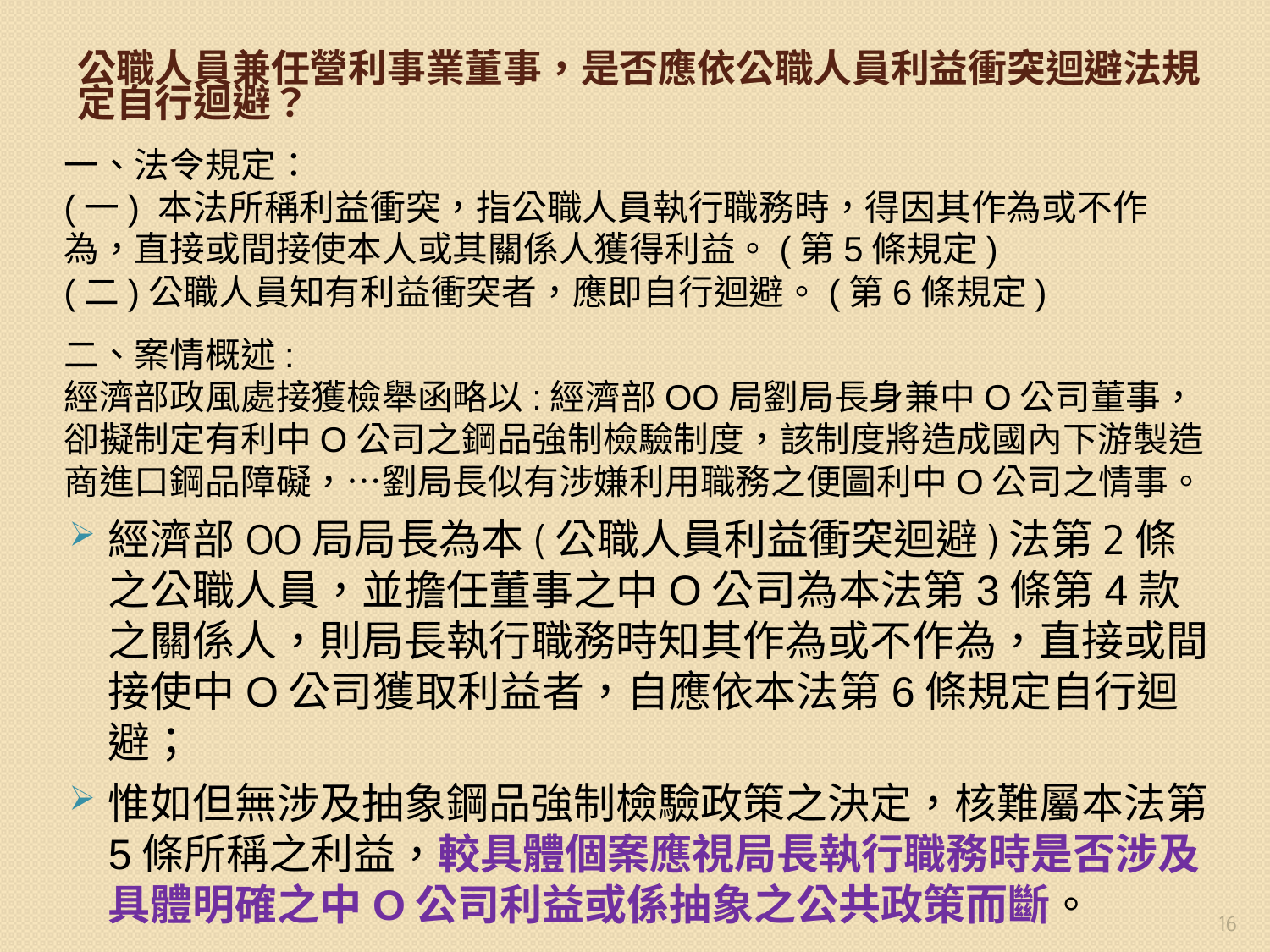

# 公職人員兼任營利事業董事，是否應依公職人員利益衝突迴避法規定自行迴避？
一、法令規定：
(一) 本法所稱利益衝突，指公職人員執行職務時，得因其作為或不作為，直接或間接使本人或其關係人獲得利益。(第5條規定)
(二)公職人員知有利益衝突者，應即自行迴避。(第6條規定)

二、案情概述:
經濟部政風處接獲檢舉函略以:經濟部OO局劉局長身兼中O公司董事，卻擬制定有利中O公司之鋼品強制檢驗制度，該制度將造成國內下游製造商進口鋼品障礙，…劉局長似有涉嫌利用職務之便圖利中O公司之情事。
經濟部OO局局長為本(公職人員利益衝突迴避)法第2條之公職人員，並擔任董事之中O公司為本法第3條第4款之關係人，則局長執行職務時知其作為或不作為，直接或間接使中O公司獲取利益者，自應依本法第6條規定自行迴避；
惟如但無涉及抽象鋼品強制檢驗政策之決定，核難屬本法第5條所稱之利益，較具體個案應視局長執行職務時是否涉及具體明確之中O公司利益或係抽象之公共政策而斷。
16